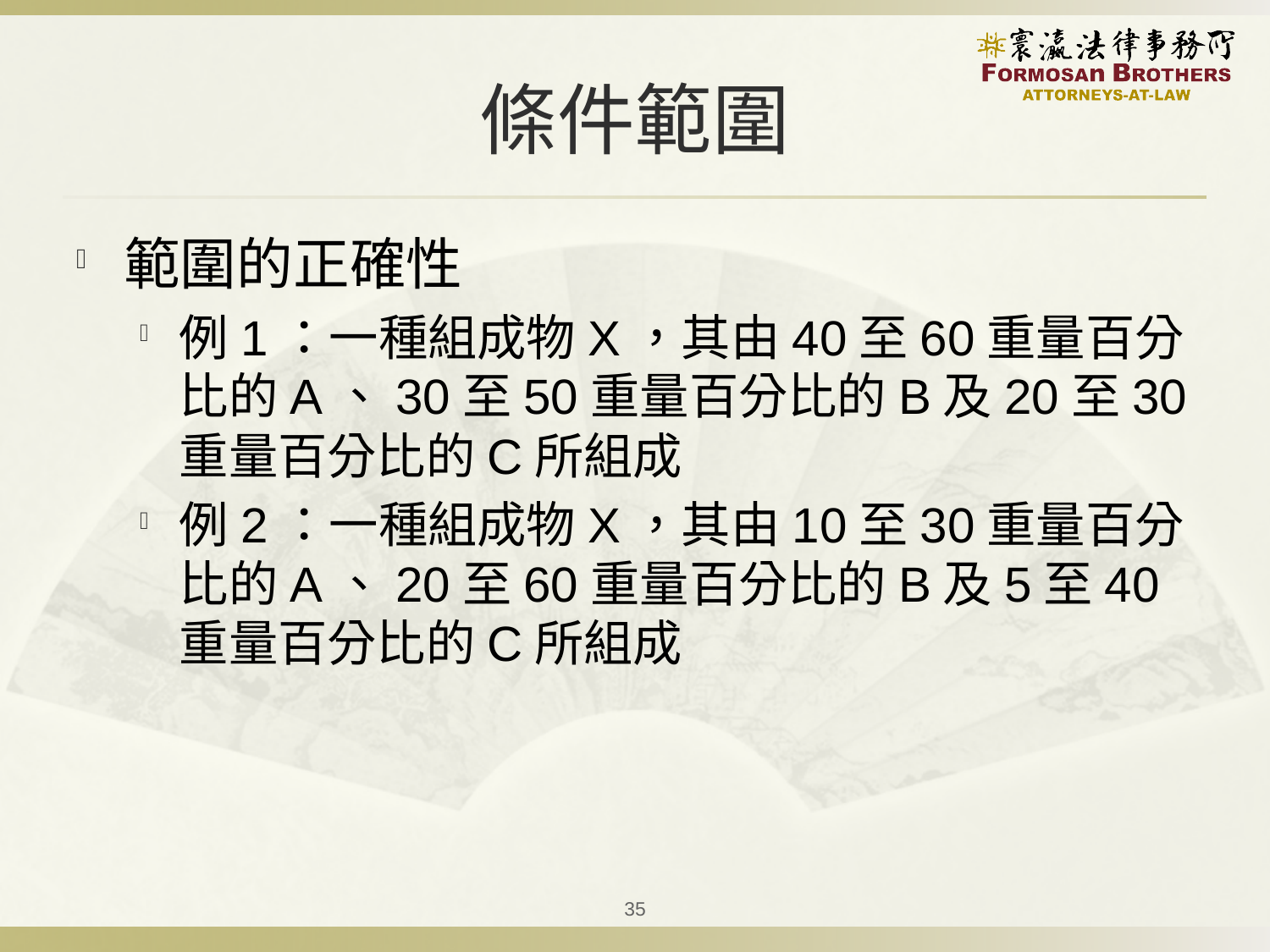

# 條件範圍
範圍的正確性
例1：一種組成物X，其由40至60重量百分比的A、30至50重量百分比的B及20至30重量百分比的C所組成
例2：一種組成物X，其由10至30重量百分比的A、20至60重量百分比的B及5至40重量百分比的C所組成

35